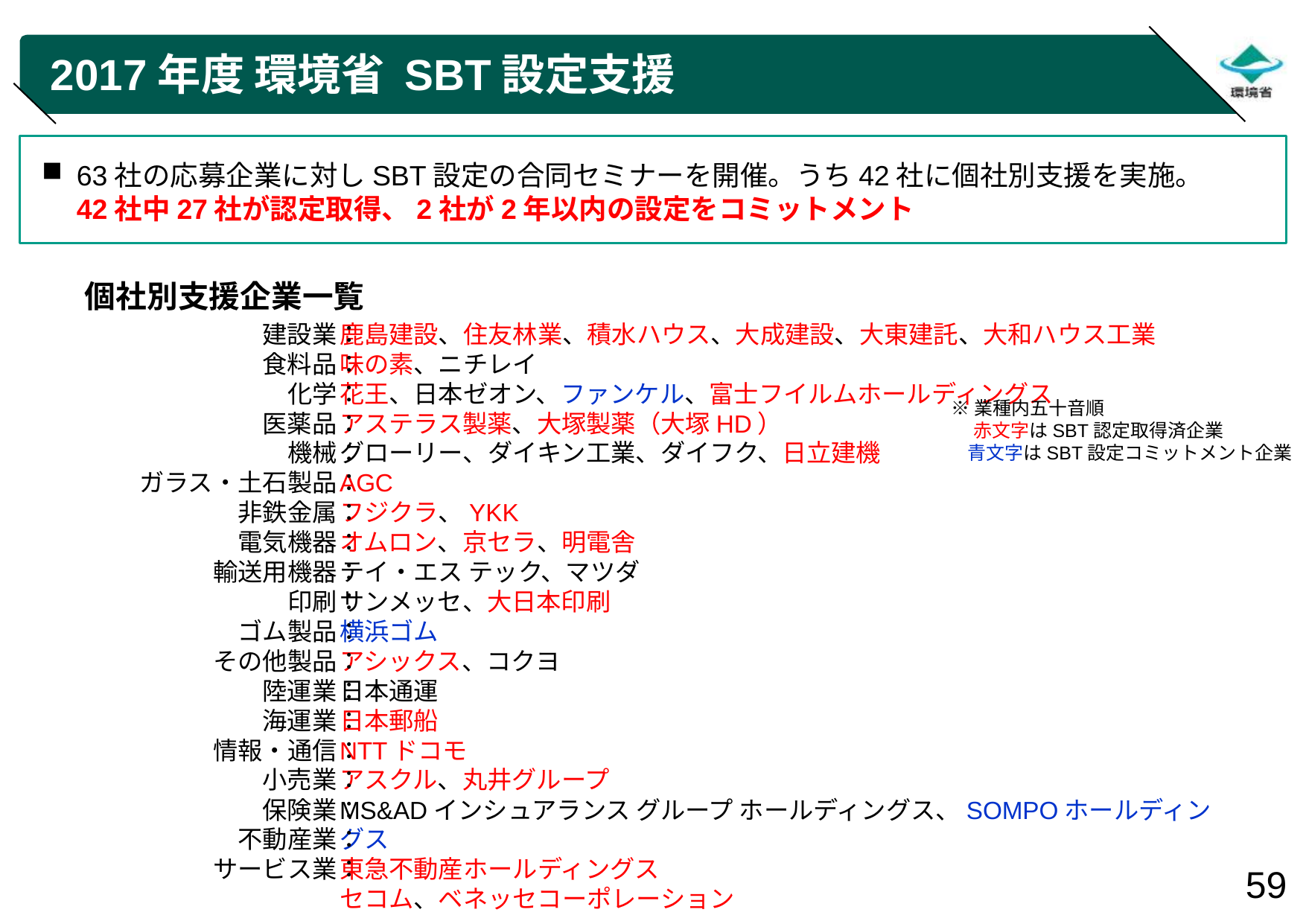

# 2017年度 環境省 SBT設定支援
63社の応募企業に対しSBT設定の合同セミナーを開催。うち42社に個社別支援を実施。
42社中27社が認定取得、2社が2年以内の設定をコミットメント
個社別支援企業一覧
建設業：
食料品：
化学：
医薬品：
機械：
ガラス・土石製品：
非鉄金属：
電気機器：
輸送用機器：
印刷：
ゴム製品：
その他製品：
陸運業：
海運業：
情報・通信：
小売業：
保険業：
不動産業：
サービス業：
鹿島建設、住友林業、積水ハウス、大成建設、大東建託、大和ハウス工業
味の素、ニチレイ
花王、日本ゼオン、ファンケル、富士フイルムホールディングス
アステラス製薬、大塚製薬（大塚HD）
グローリー、ダイキン工業、ダイフク、日立建機
AGC
フジクラ、YKK
オムロン、京セラ、明電舎
テイ・エス テック、マツダ
サンメッセ、大日本印刷
横浜ゴム
アシックス、コクヨ
日本通運
日本郵船
NTTドコモ
アスクル、丸井グループ
MS&ADインシュアランス グループ ホールディングス、SOMPOホールディングス
東急不動産ホールディングス
セコム、ベネッセコーポレーション
※業種内五十音順
　 赤文字はSBT認定取得済企業
   青文字はSBT設定コミットメント企業